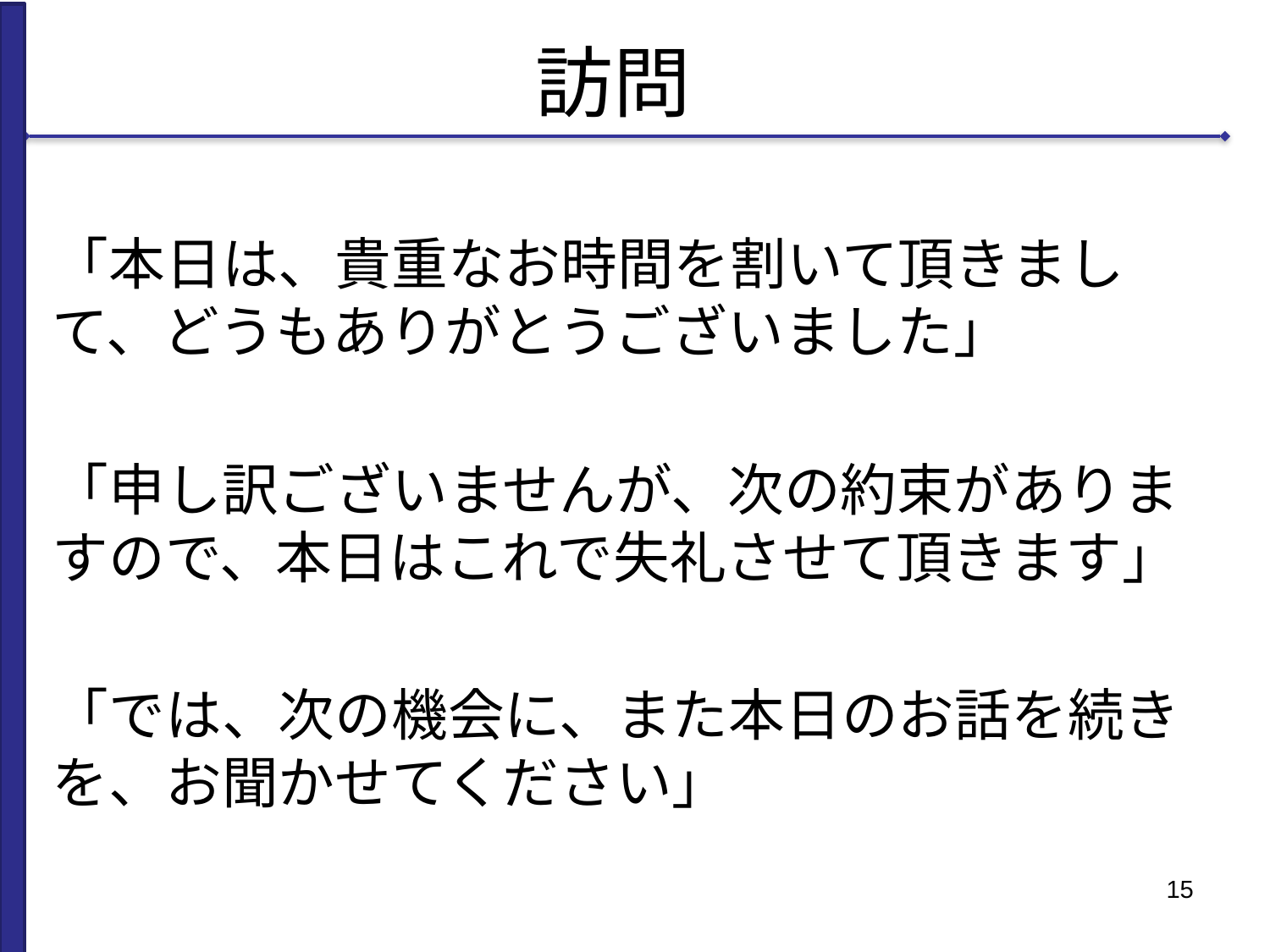

# 訪問

「本日は、貴重なお時間を割いて頂きまして、どうもありがとうございました」

「申し訳ございませんが、次の約束がありますので、本日はこれで失礼させて頂きます」

「では、次の機会に、また本日のお話を続きを、お聞かせてください」

15